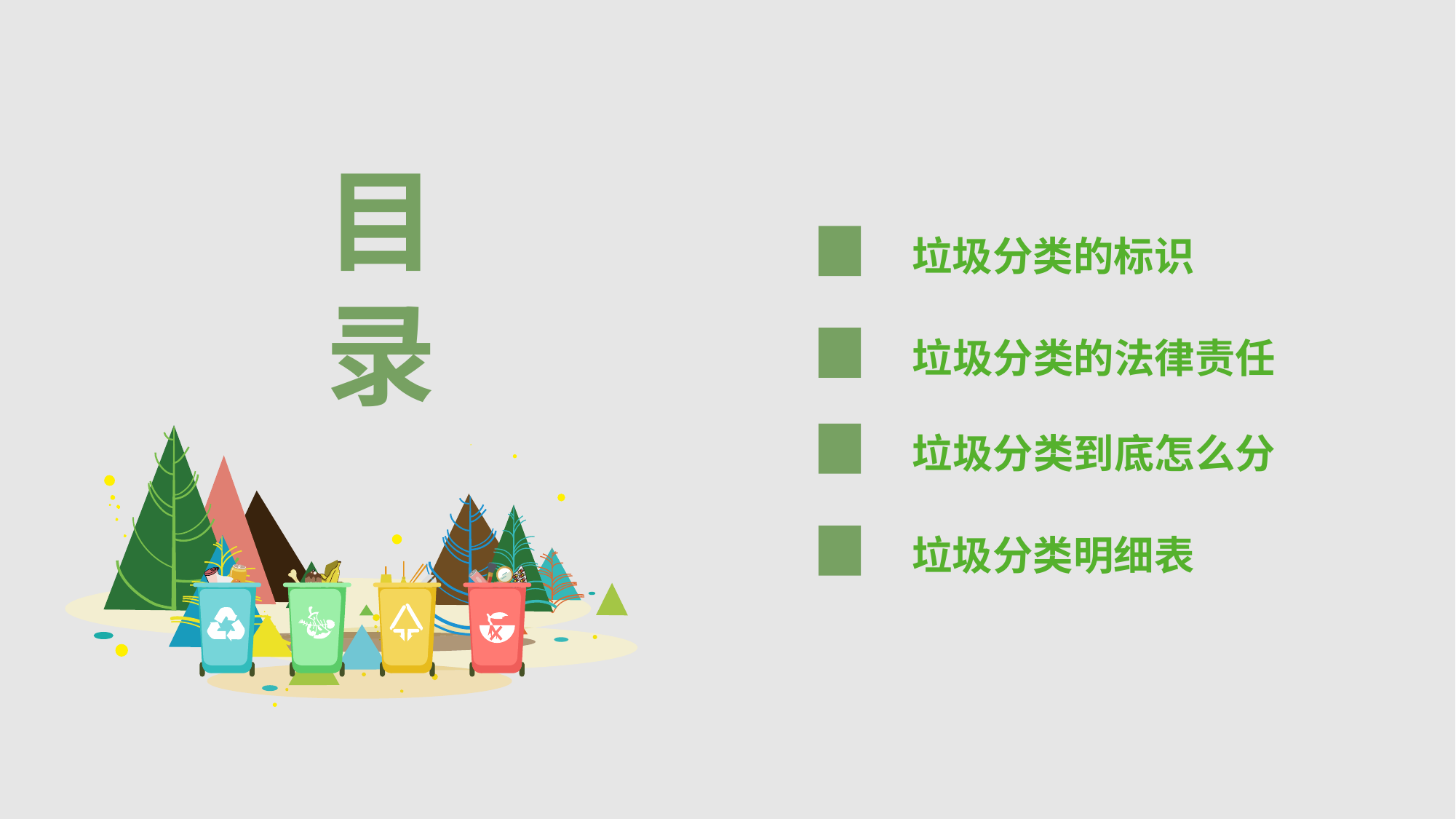

https://www.ypppt.com/
目
录

垃圾分类的标识

垃圾分类的法律责任

垃圾分类到底怎么分

垃圾分类明细表